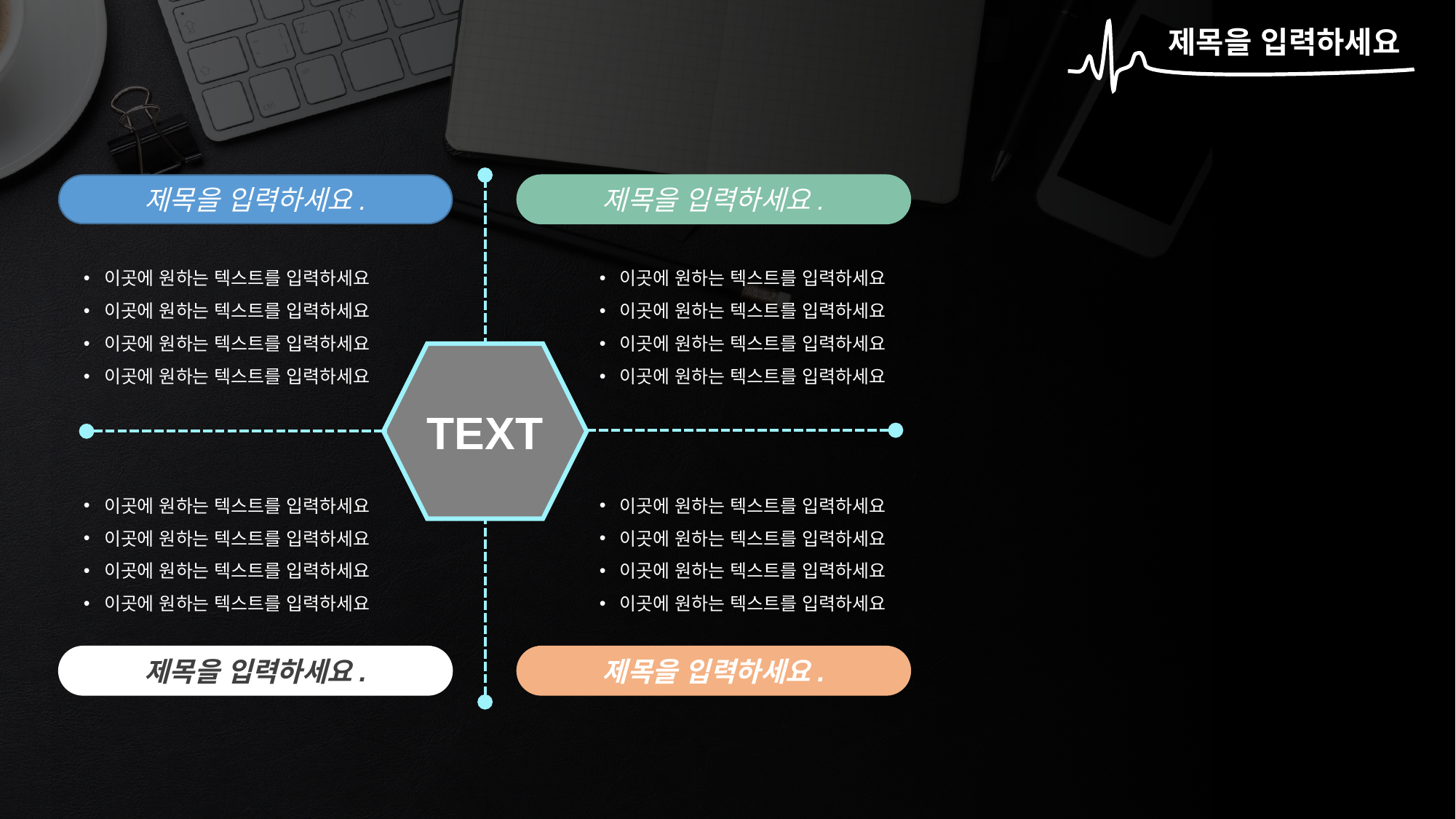

제목을 입력하세요

제목을 입력하세요.
제목을 입력하세요.
이곳에 원하는 텍스트를 입력하세요
이곳에 원하는 텍스트를 입력하세요
이곳에 원하는 텍스트를 입력하세요
이곳에 원하는 텍스트를 입력하세요
이곳에 원하는 텍스트를 입력하세요
이곳에 원하는 텍스트를 입력하세요
이곳에 원하는 텍스트를 입력하세요
이곳에 원하는 텍스트를 입력하세요
TEXT
이곳에 원하는 텍스트를 입력하세요
이곳에 원하는 텍스트를 입력하세요
이곳에 원하는 텍스트를 입력하세요
이곳에 원하는 텍스트를 입력하세요
이곳에 원하는 텍스트를 입력하세요
이곳에 원하는 텍스트를 입력하세요
이곳에 원하는 텍스트를 입력하세요
이곳에 원하는 텍스트를 입력하세요
제목을 입력하세요.
제목을 입력하세요.